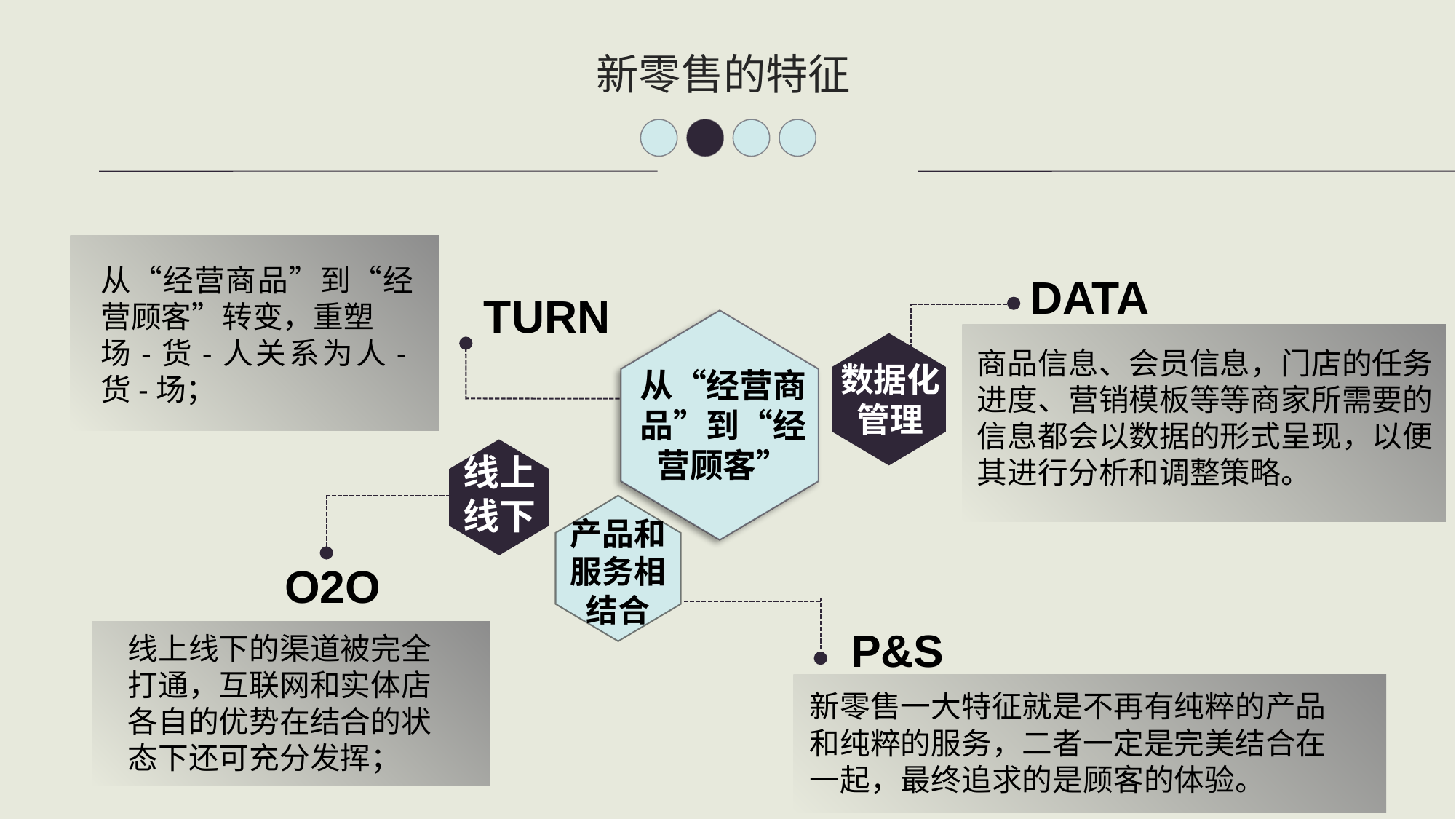

新零售的特征

从“经营商品”到“经营顾客”转变，重塑
场-货-人关系为人-货-场；
DATA

数据化管理

TURN

从“经营商品”到“经营顾客”

商品信息、会员信息，门店的任务进度、营销模板等等商家所需要的信息都会以数据的形式呈现，以便其进行分析和调整策略。
线上线下

O2O

产品和服务相结合

P&S

线上线下的渠道被完全打通，互联网和实体店各自的优势在结合的状态下还可充分发挥；

新零售一大特征就是不再有纯粹的产品和纯粹的服务，二者一定是完美结合在一起，最终追求的是顾客的体验。